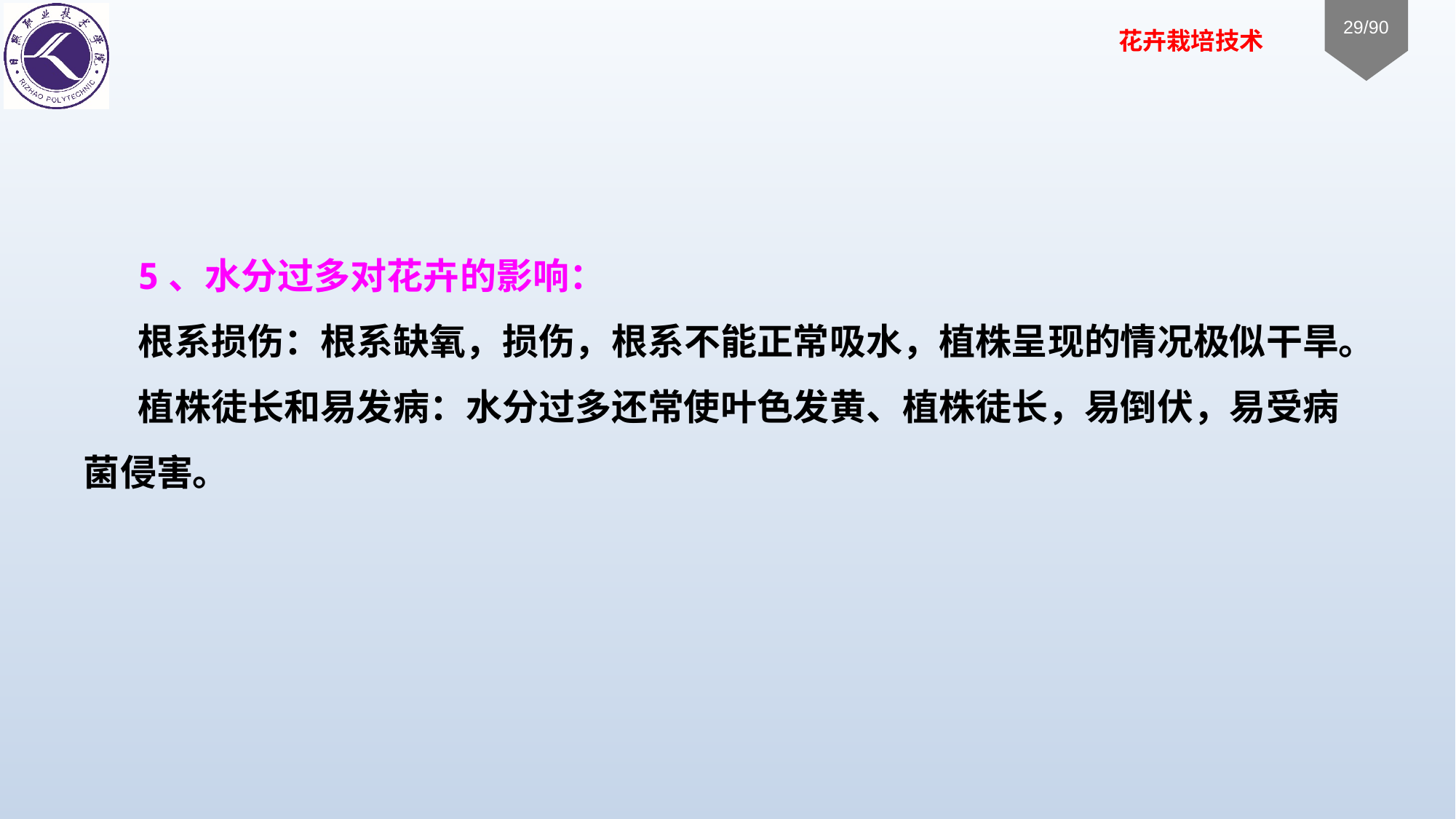

#
5、水分过多对花卉的影响：
根系损伤：根系缺氧，损伤，根系不能正常吸水，植株呈现的情况极似干旱。
植株徒长和易发病：水分过多还常使叶色发黄、植株徒长，易倒伏，易受病菌侵害。